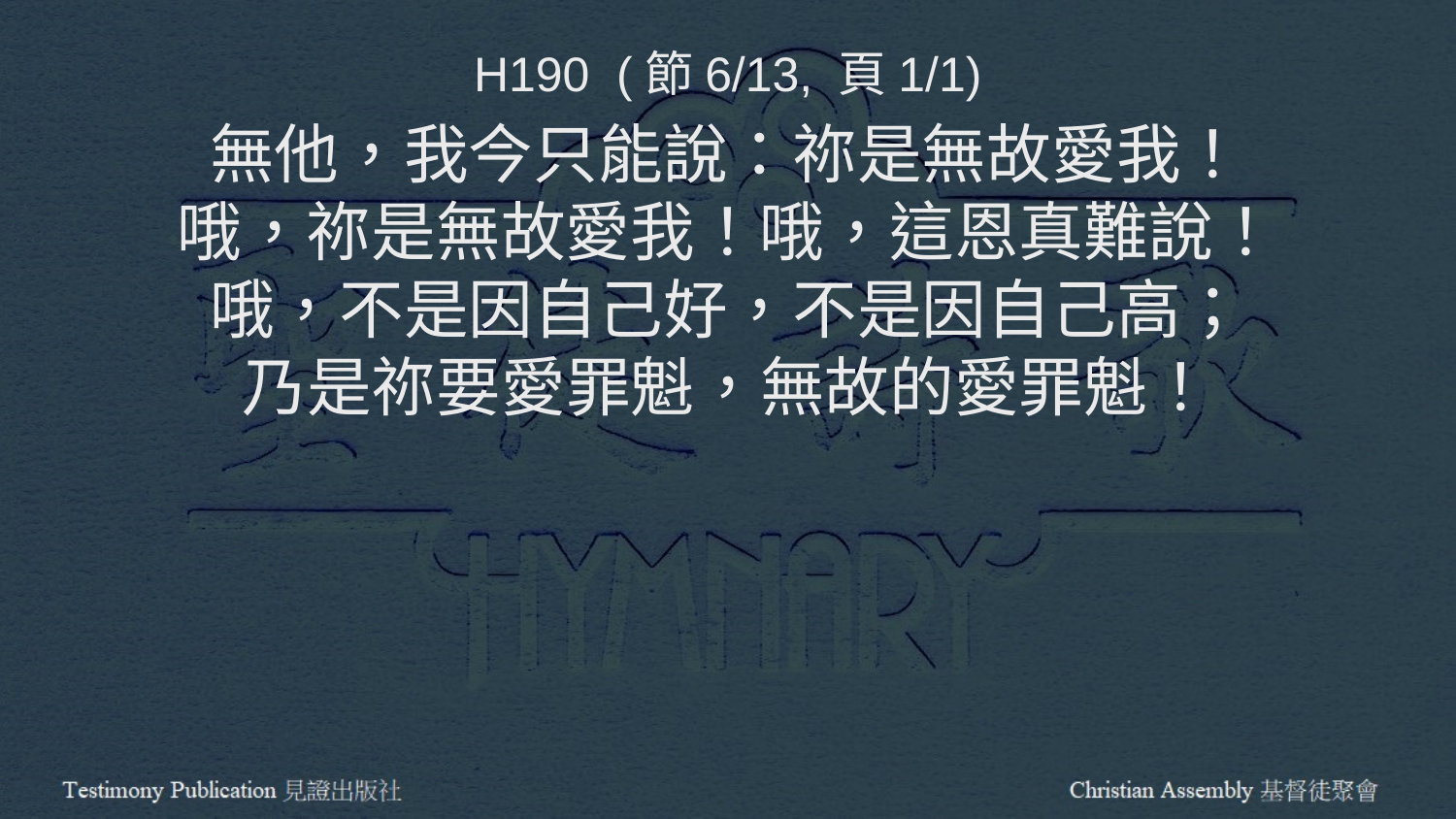

H190  (節6/13, 頁1/1)
無他，我今只能說：祢是無故愛我！
哦，祢是無故愛我！哦，這恩真難說！
哦，不是因自己好，不是因自己高；
乃是祢要愛罪魁，無故的愛罪魁！